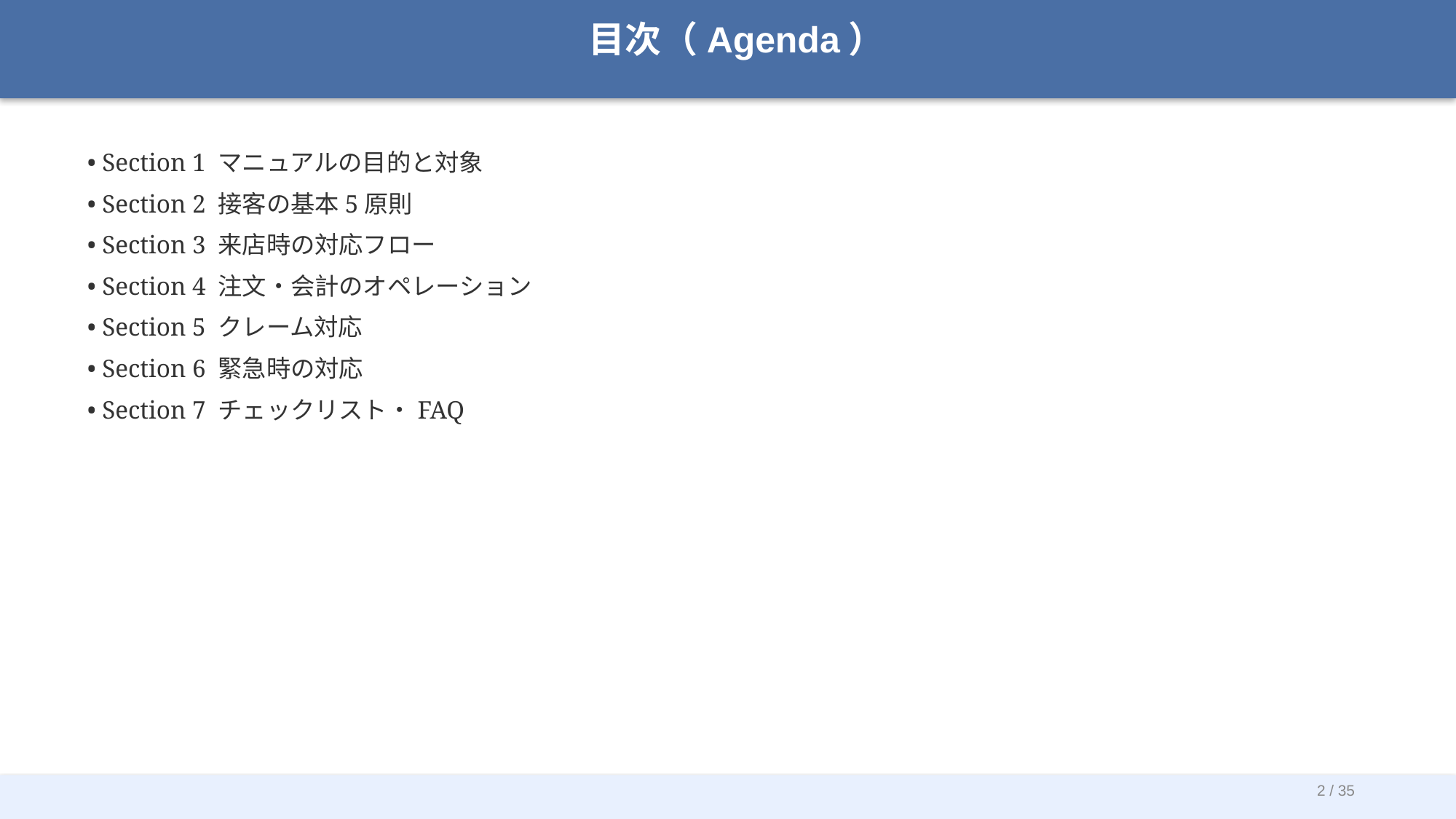

目次（Agenda）
• Section 1 マニュアルの目的と対象
• Section 2 接客の基本5原則
• Section 3 来店時の対応フロー
• Section 4 注文・会計のオペレーション
• Section 5 クレーム対応
• Section 6 緊急時の対応
• Section 7 チェックリスト・FAQ

2 / 35